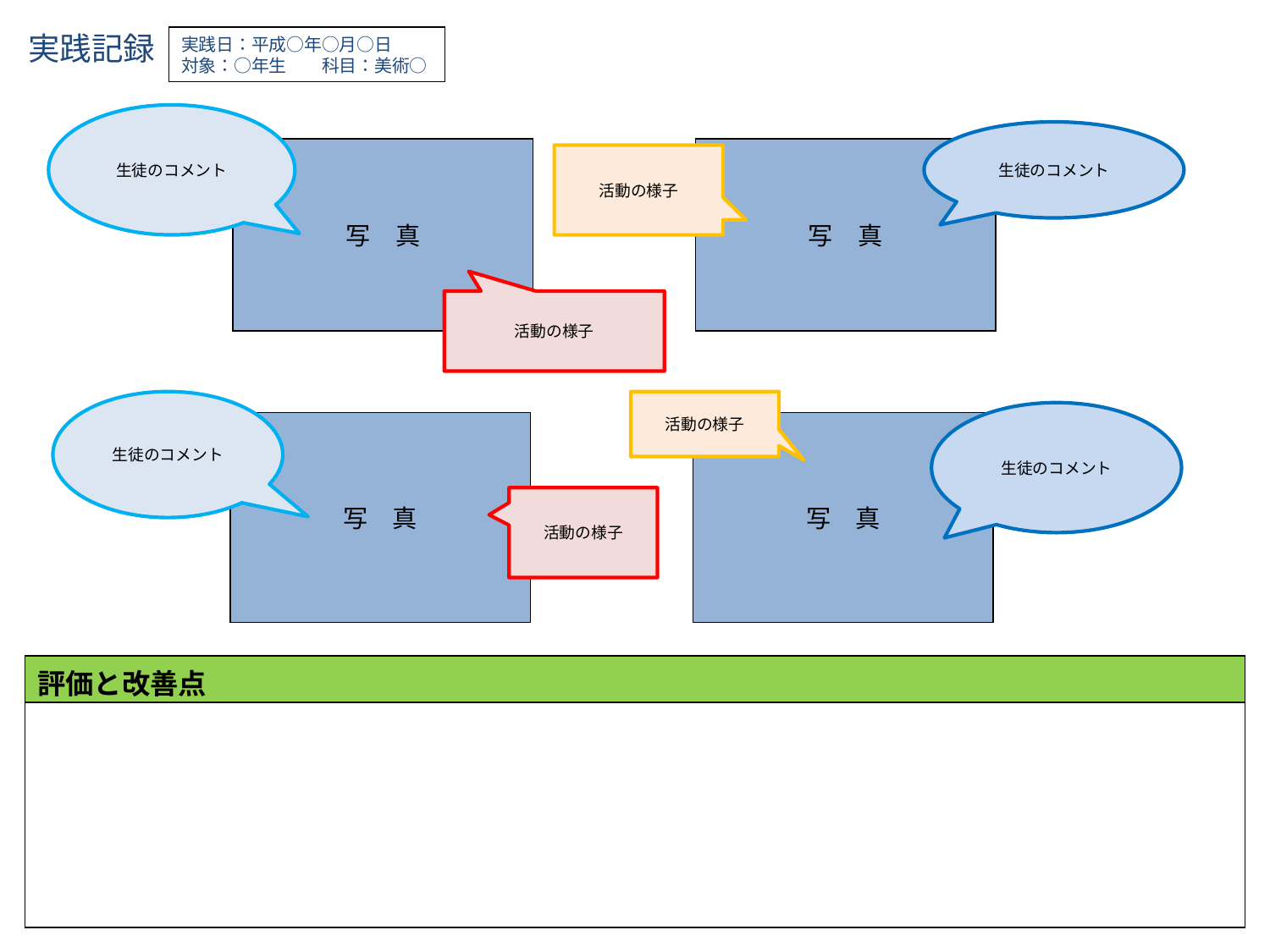

実践記録
実践日：平成○年○月○日
対象：○年生　　科目：美術○
生徒のコメント
生徒のコメント
写　真
写　真
活動の様子
活動の様子
生徒のコメント
活動の様子
生徒のコメント
写　真
写　真
活動の様子
| 評価と改善点 |
| --- |
|  |